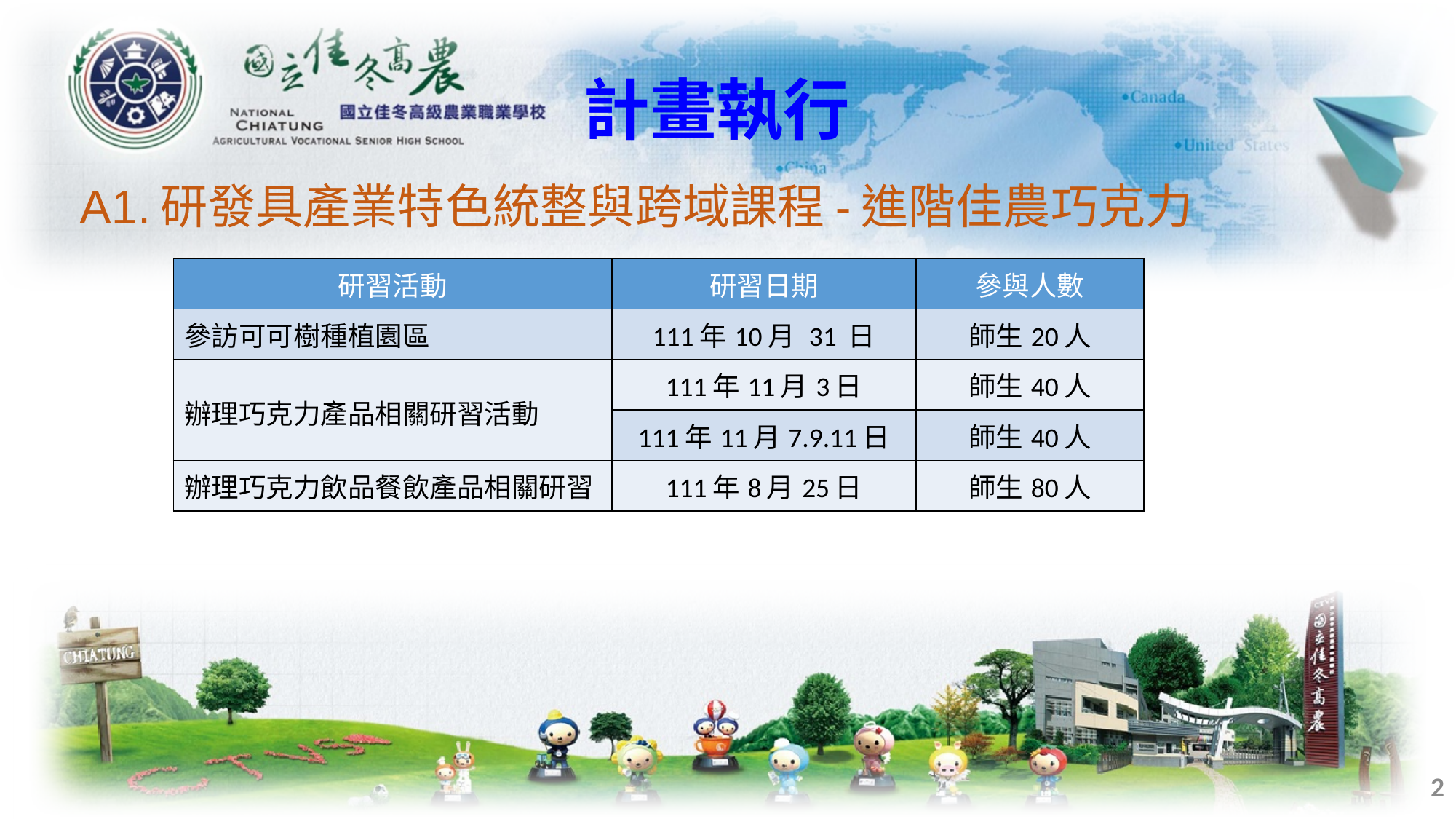

計畫執行
# A1.研發具產業特色統整與跨域課程-進階佳農巧克力
| 研習活動 | 研習日期 | 參與人數 |
| --- | --- | --- |
| 參訪可可樹種植園區 | 111年10月 31 日 | 師生20人 |
| 辦理巧克力產品相關研習活動 | 111年11月3日 | 師生40人 |
|  | 111年11月7.9.11日 | 師生40人 |
| 辦理巧克力飲品餐飲產品相關研習 | 111年8月25日 | 師生80人 |
2